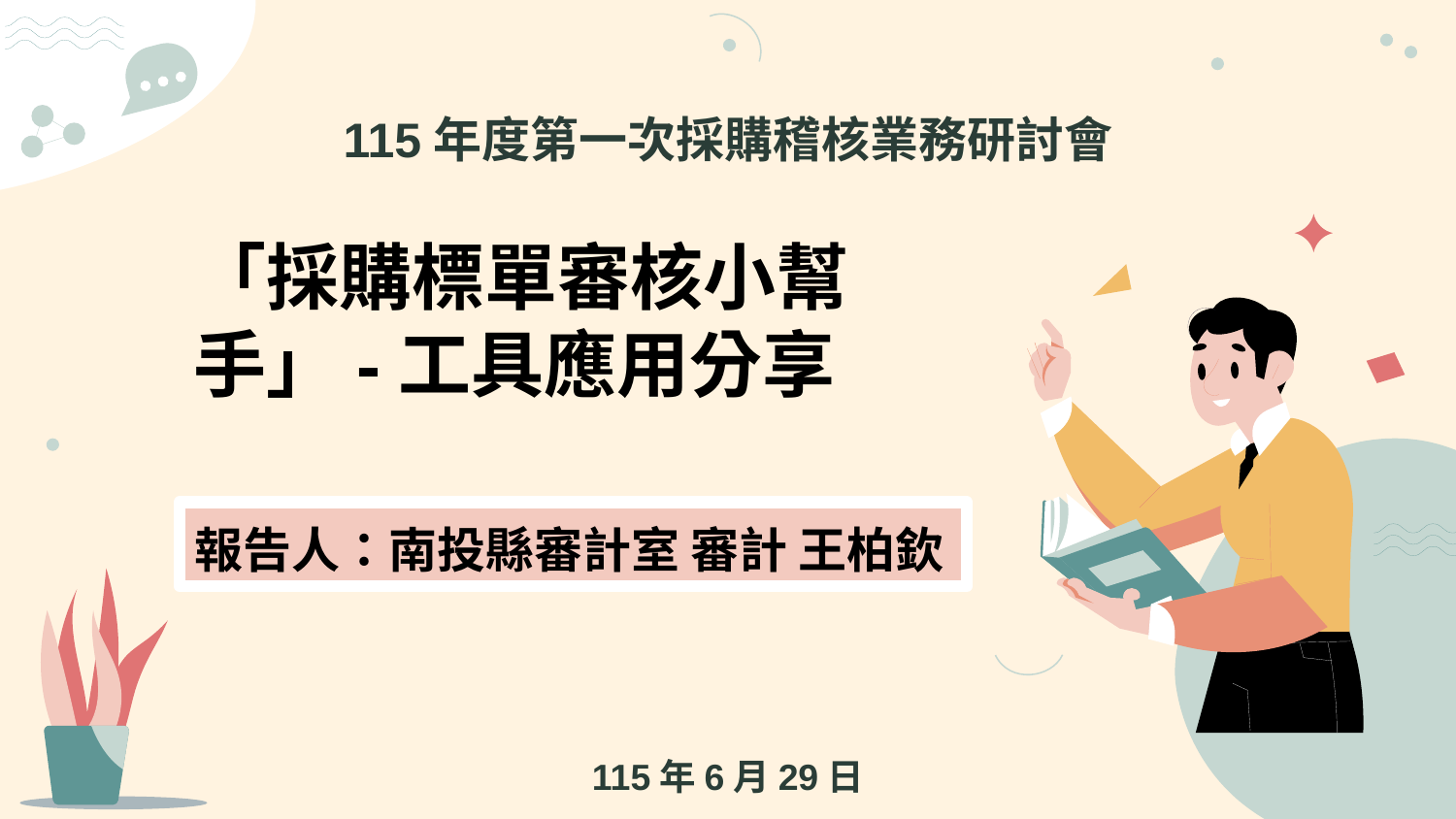

115年度第一次採購稽核業務研討會
「採購標單審核小幫手」-工具應用分享
報告人：南投縣審計室 審計 王柏欽
115年6月29日